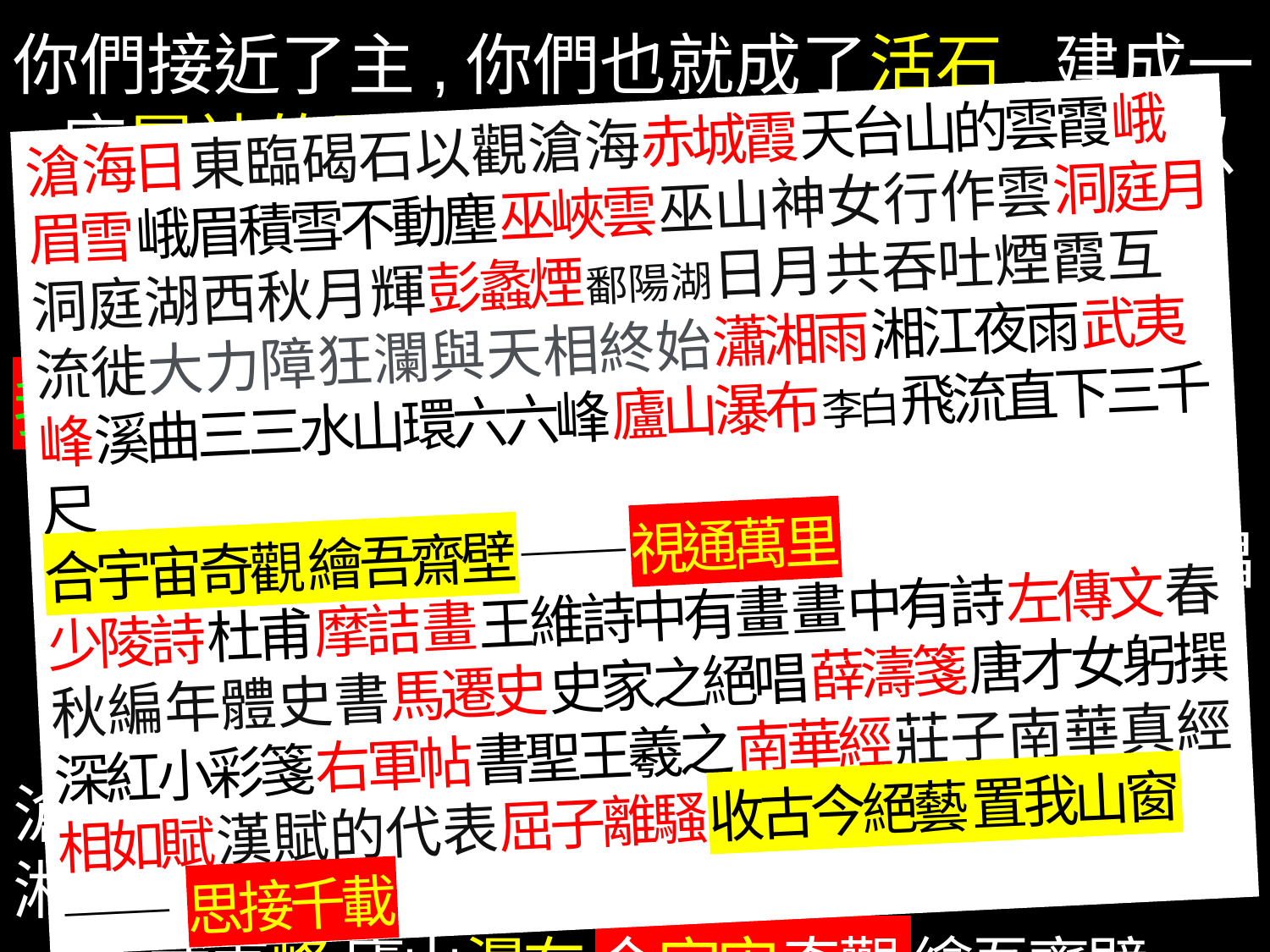

你們接近了主,你們也就成了活石,建成一座屬神的殿宇,成為一班聖潔的司祭,以奉獻因耶穌基督,而中悅天主的屬神祭品.
我的聖殿: 藍天=聖殿圓頂;綠草=聖殿地毯
                流水淙淙=管風琴;蟲鳴鳥語=合唱團
   生命+辛勞+成敗得失=祭品 (德日進神父)
滄海日 赤城霞 峨眉雪 巫峽雲 洞庭月 彭蠡煙 瀟湘
　雨 武夷峰 廬山瀑布 合宇宙奇觀 繪吾齋壁
少陵詩 摩詰畫 左傳文 馬遷史 薛濤箋 右軍帖 南華
　經 相如賦 屈子離騷 收古今絕藝 置我山窗
滄海日東臨碣石以觀滄海赤城霞天台山的雲霞峨眉雪峨眉積雪不動塵巫峽雲巫山神女行作雲洞庭月洞庭湖西秋月輝彭蠡煙鄱陽湖日月共吞吐煙霞互流徙大力障狂瀾與天相終始瀟湘雨湘江夜雨武夷峰溪曲三三水山環六六峰廬山瀑布李白飛流直下三千尺
合宇宙奇觀 繪吾齋壁——視通萬里
少陵詩杜甫摩詰畫王維詩中有畫畫中有詩左傳文春秋編年體史書馬遷史史家之絕唱薛濤箋唐才女躬撰深紅小彩箋右軍帖書聖王羲之南華經莊子南華真經相如賦漢賦的代表屈子離騷收古今絕藝 置我山窗
——思接千載